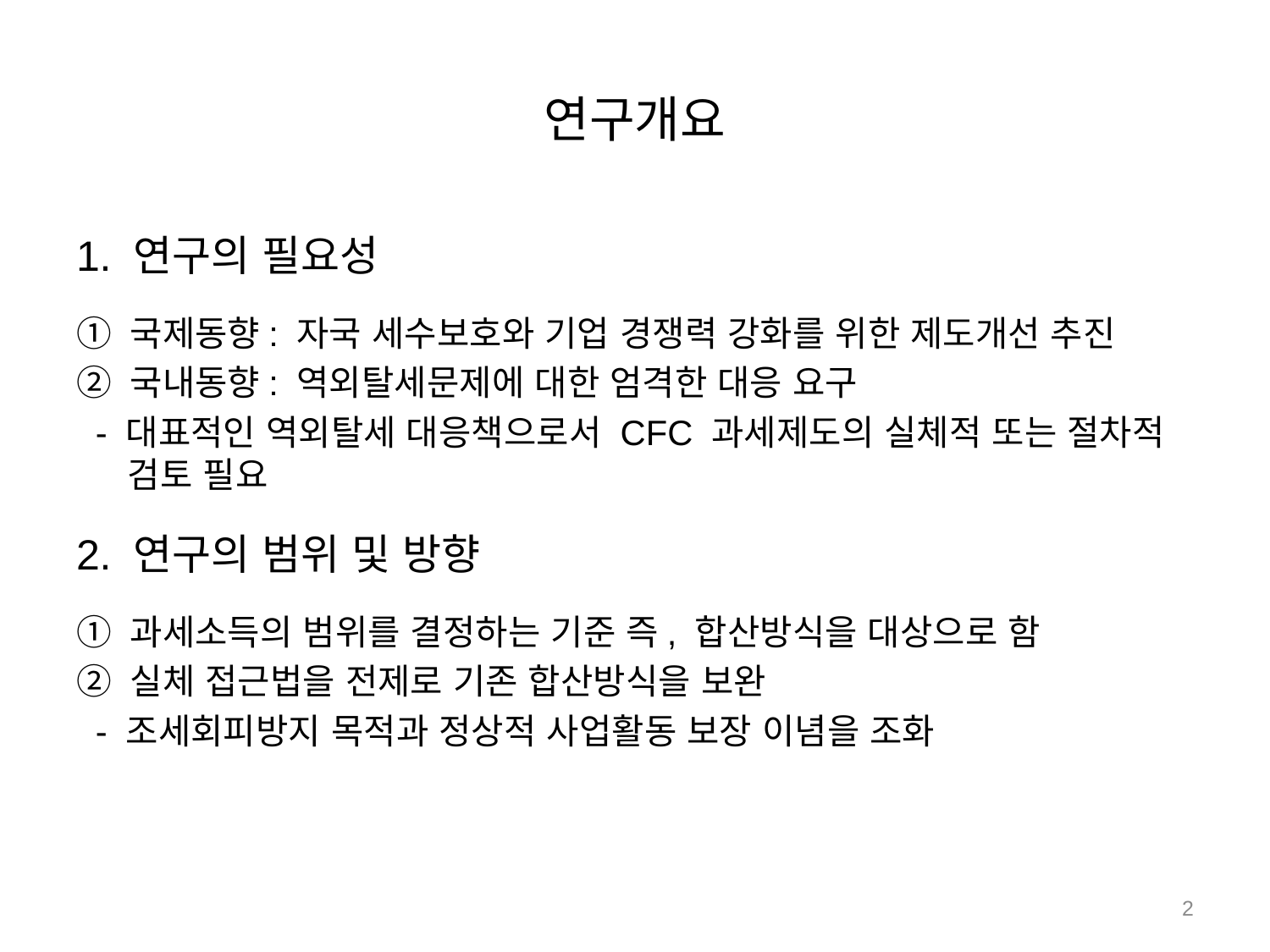

# 연구개요
1. 연구의 필요성

① 국제동향: 자국 세수보호와 기업 경쟁력 강화를 위한 제도개선 추진
② 국내동향: 역외탈세문제에 대한 엄격한 대응 요구
  - 대표적인 역외탈세 대응책으로서 CFC 과세제도의 실체적 또는 절차적 검토 필요

2. 연구의 범위 및 방향

① 과세소득의 범위를 결정하는 기준 즉, 합산방식을 대상으로 함
② 실체 접근법을 전제로 기존 합산방식을 보완
  - 조세회피방지 목적과 정상적 사업활동 보장 이념을 조화

2